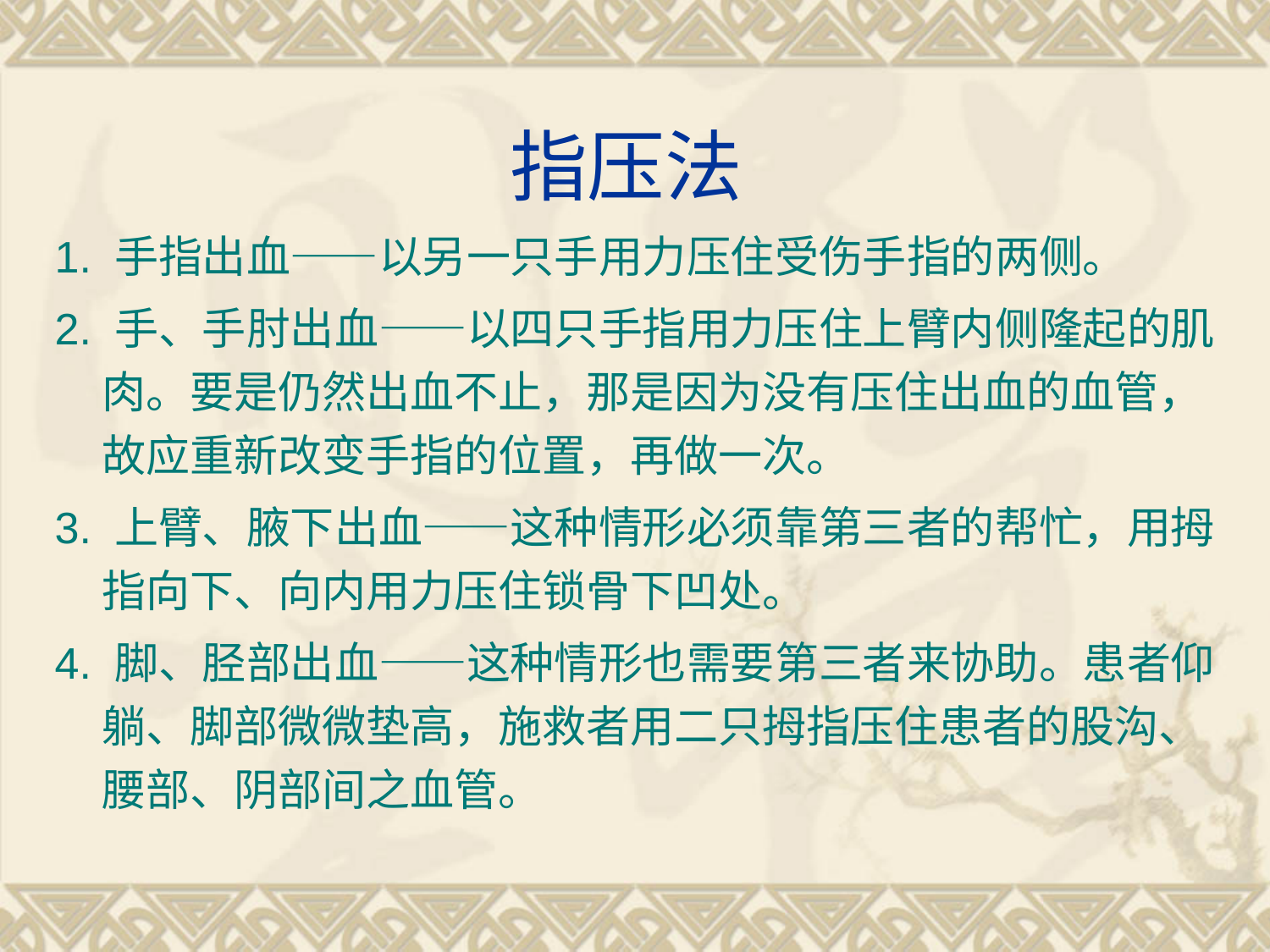

指压法
1. 手指出血——以另一只手用力压住受伤手指的两侧。
2. 手、手肘出血——以四只手指用力压住上臂内侧隆起的肌肉。要是仍然出血不止，那是因为没有压住出血的血管，故应重新改变手指的位置，再做一次。
3. 上臂、腋下出血——这种情形必须靠第三者的帮忙，用拇指向下、向内用力压住锁骨下凹处。
4. 脚、胫部出血——这种情形也需要第三者来协助。患者仰躺、脚部微微垫高，施救者用二只拇指压住患者的股沟、腰部、阴部间之血管。